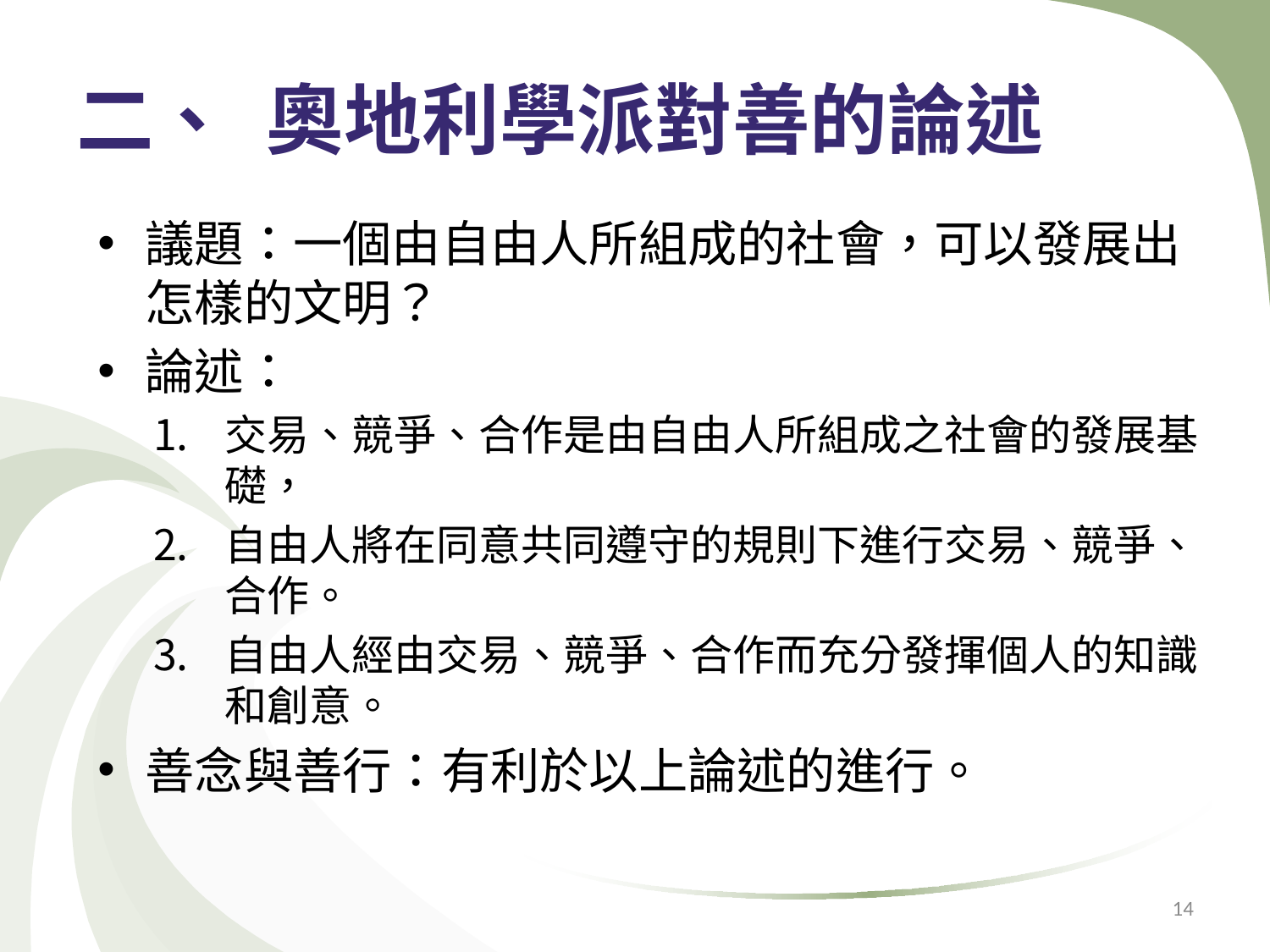

# 二、  奧地利學派對善的論述
議題：一個由自由人所組成的社會，可以發展出怎樣的文明？
論述：
交易、競爭、合作是由自由人所組成之社會的發展基礎，
自由人將在同意共同遵守的規則下進行交易、競爭、合作。
自由人經由交易、競爭、合作而充分發揮個人的知識和創意。
善念與善行：有利於以上論述的進行。
14